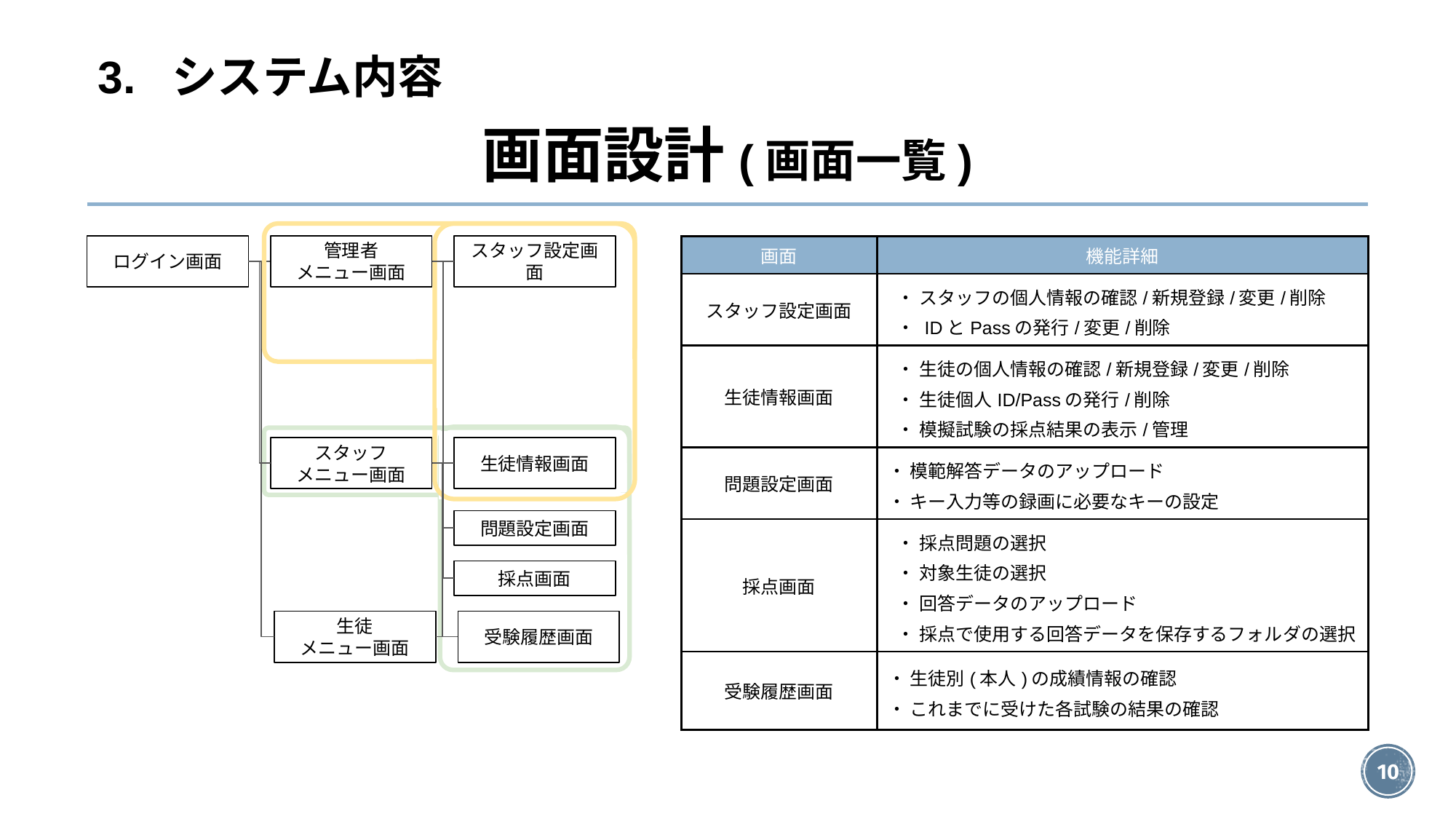

3.  システム内容
# 画面設計(画面一覧)

スタッフ設定画面
ログイン画面
管理者
メニュー画面
| 画面 | 機能詳細 |
| --- | --- |
| スタッフ設定画面 | ・ スタッフの個人情報の確認/新規登録/変更/削除 ・ IDとPassの発行/変更/削除 |
| 生徒情報画面 | ・ 生徒の個人情報の確認/新規登録/変更/削除 ・ 生徒個人ID/Passの発行/削除 ・ 模擬試験の採点結果の表示/管理 |
| 問題設定画面 | ・ 模範解答データのアップロード ・ キー入力等の録画に必要なキーの設定 |
| 採点画面 | ・ 採点問題の選択 ・ 対象生徒の選択 ・ 回答データのアップロード ・ 採点で使用する回答データを保存するフォルダの選択 |
| 受験履歴画面 | ・ 生徒別(本人)の成績情報の確認 ・ これまでに受けた各試験の結果の確認 |

スタッフ
メニュー画面
生徒情報画面

問題設定画面
採点画面
生徒
メニュー画面
受験履歴画面

10